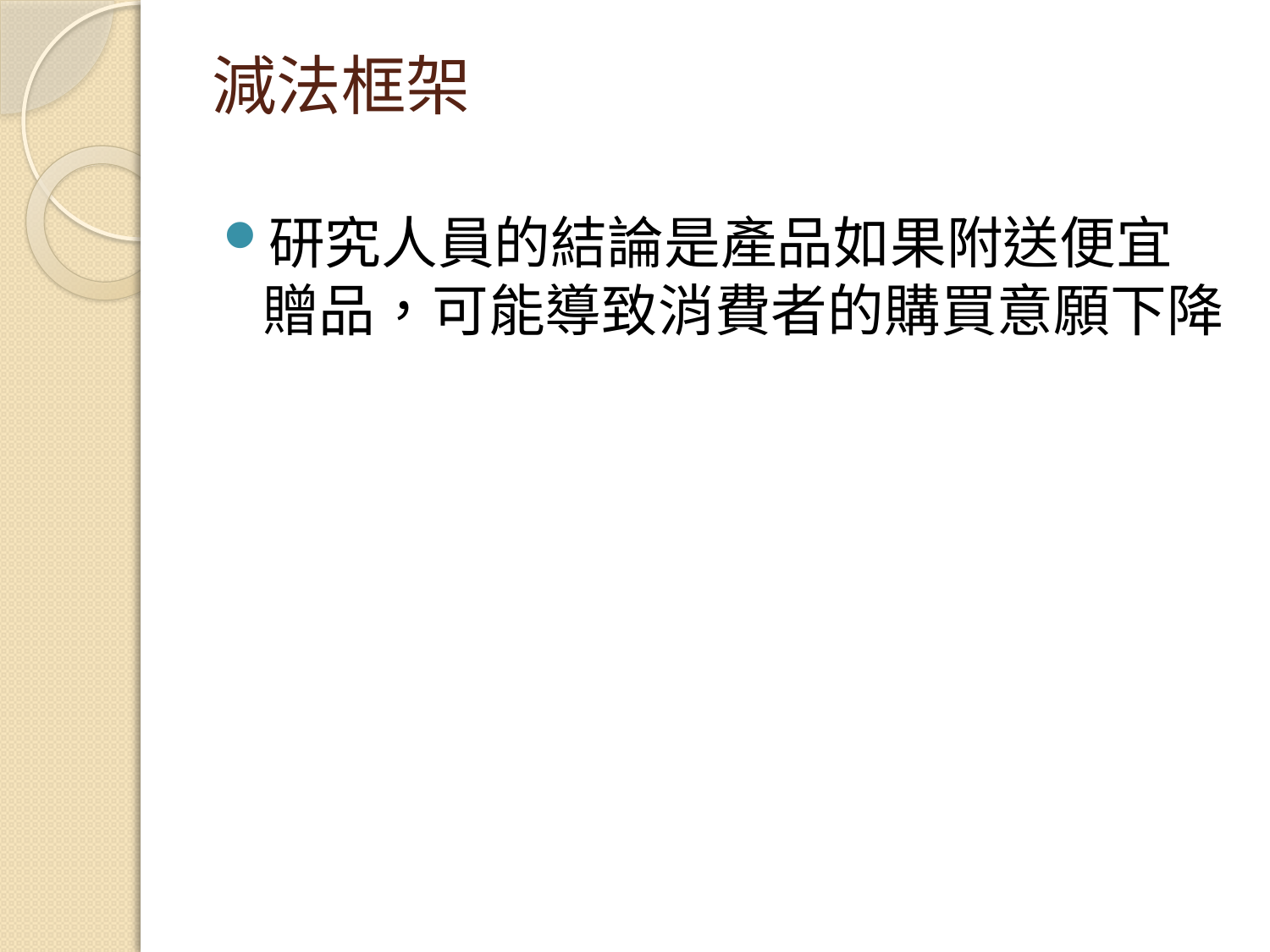

# 減法框架
研究人員的結論是產品如果附送便宜贈品，可能導致消費者的購買意願下降